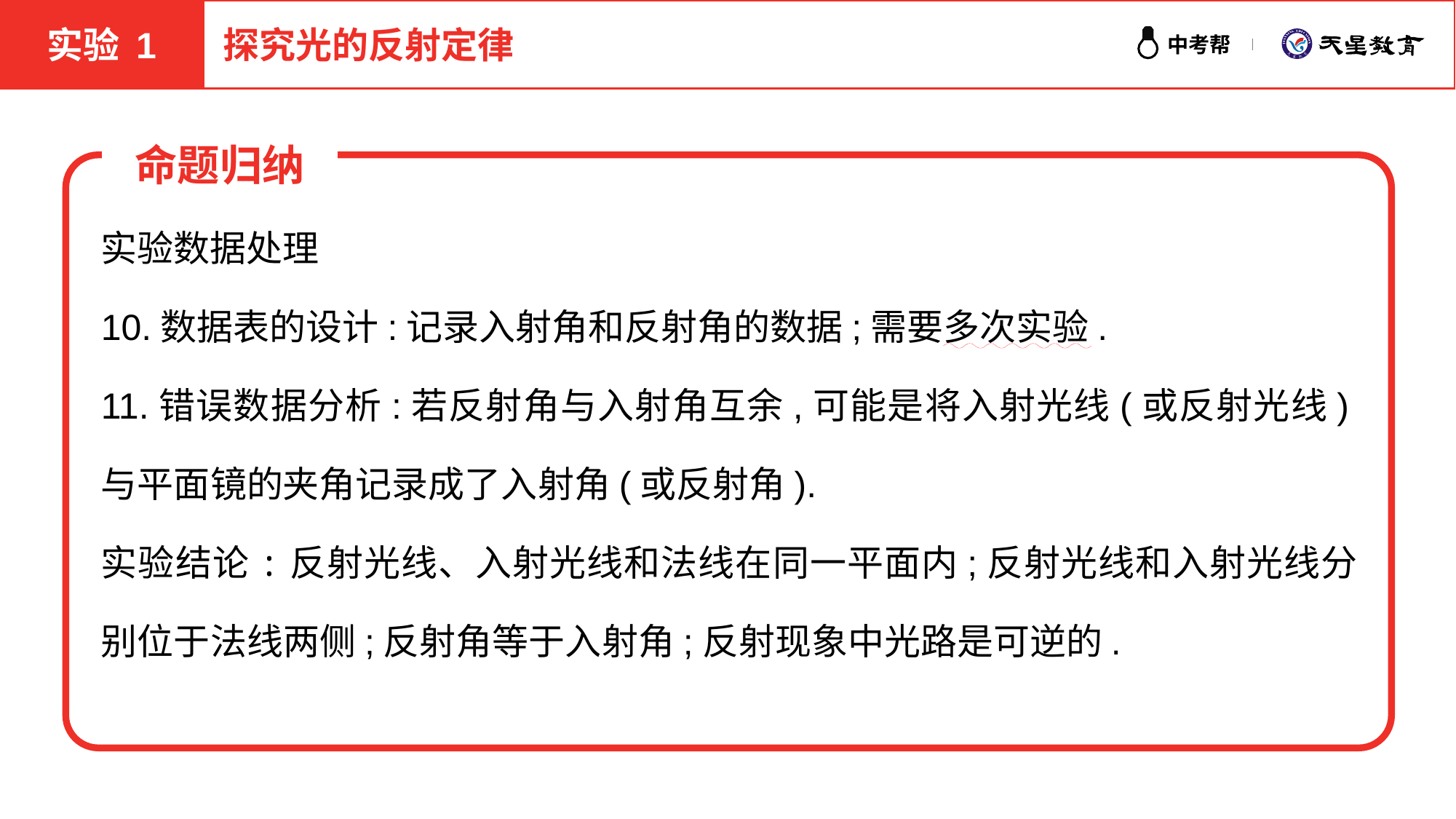

实验 1
探究光的反射定律
命题归纳

实验数据处理
10.数据表的设计:记录入射角和反射角的数据;需要多次实验.
11.错误数据分析:若反射角与入射角互余,可能是将入射光线(或反射光线)与平面镜的夹角记录成了入射角(或反射角).
实验结论:反射光线、入射光线和法线在同一平面内;反射光线和入射光线分别位于法线两侧;反射角等于入射角;反射现象中光路是可逆的.